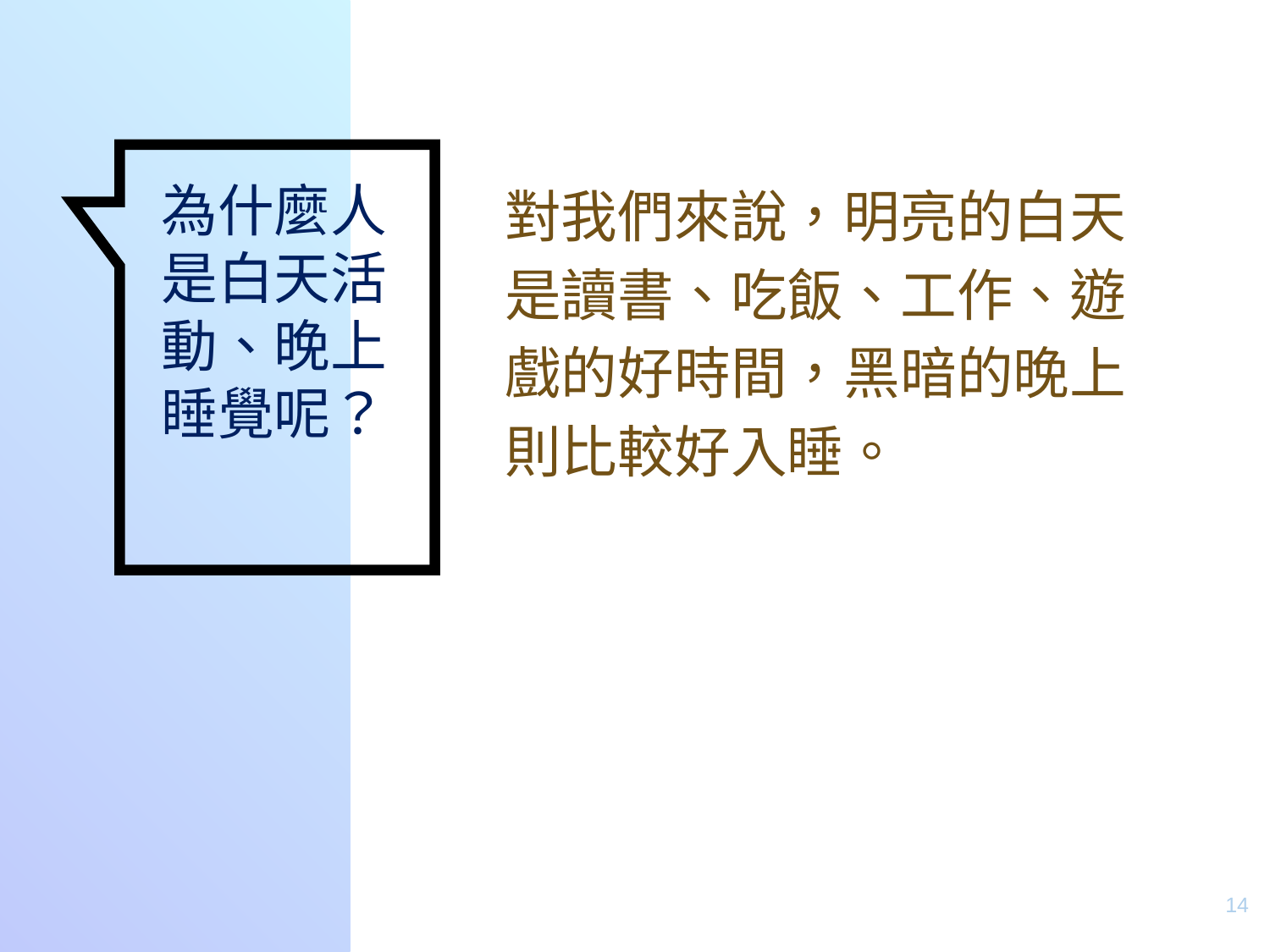

為什麼人
是白天活
動、晚上
睡覺呢？
對我們來說，明亮的白天
是讀書、吃飯、工作、遊
戲的好時間，黑暗的晚上
則比較好入睡。
14